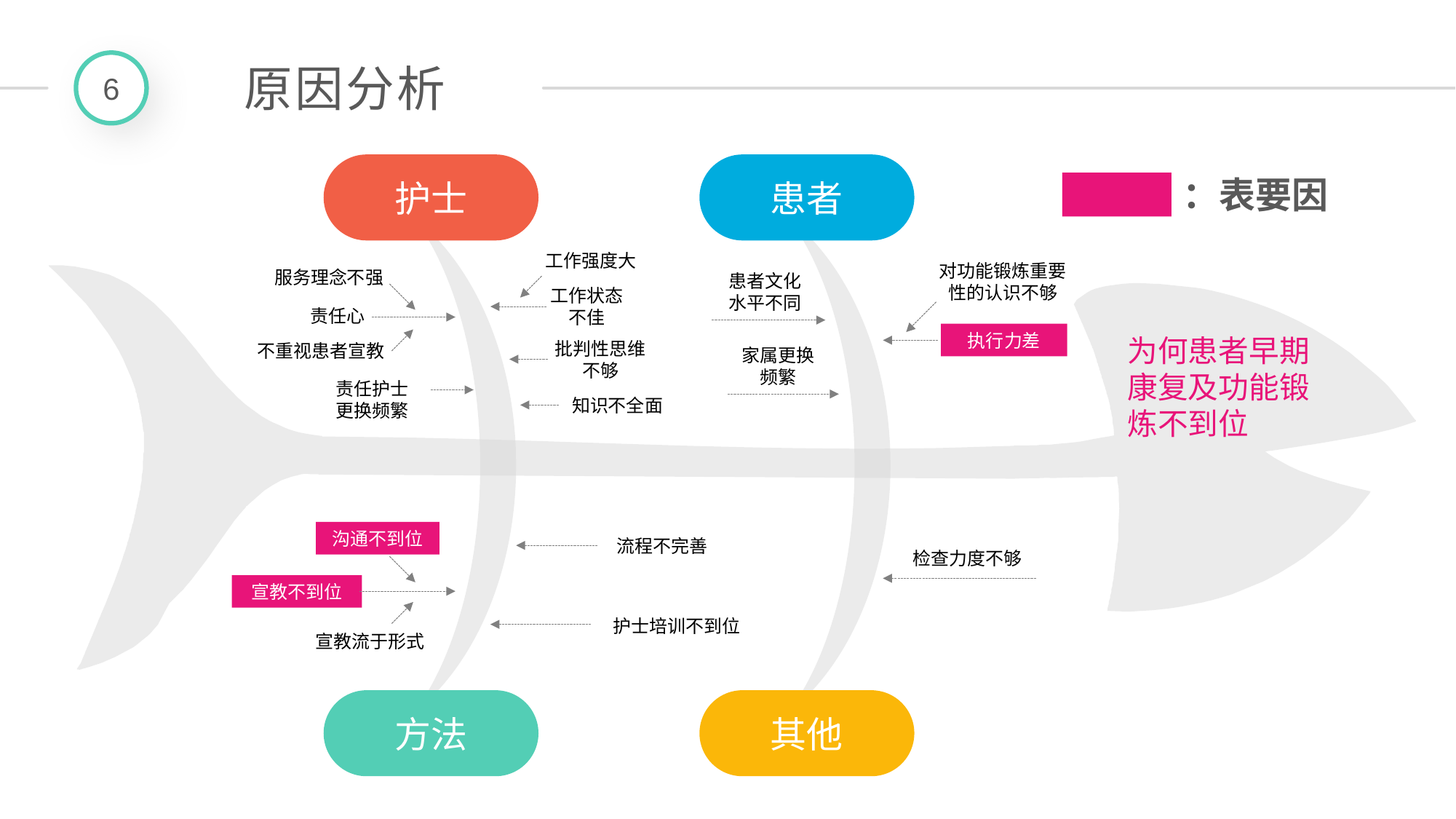

6
原因分析
护士
患者
：表要因

工作强度大
对功能锻炼重要性的认识不够
服务理念不强
患者文化
水平不同
工作状态
不佳
责任心
执行力差
批判性思维不够
不重视患者宣教
家属更换频繁
责任护士更换频繁
知识不全面
沟通不到位
流程不完善
 检查力度不够
宣教不到位
护士培训不到位
宣教流于形式

为何患者早期康复及功能锻炼不到位
方法
其他
延时符